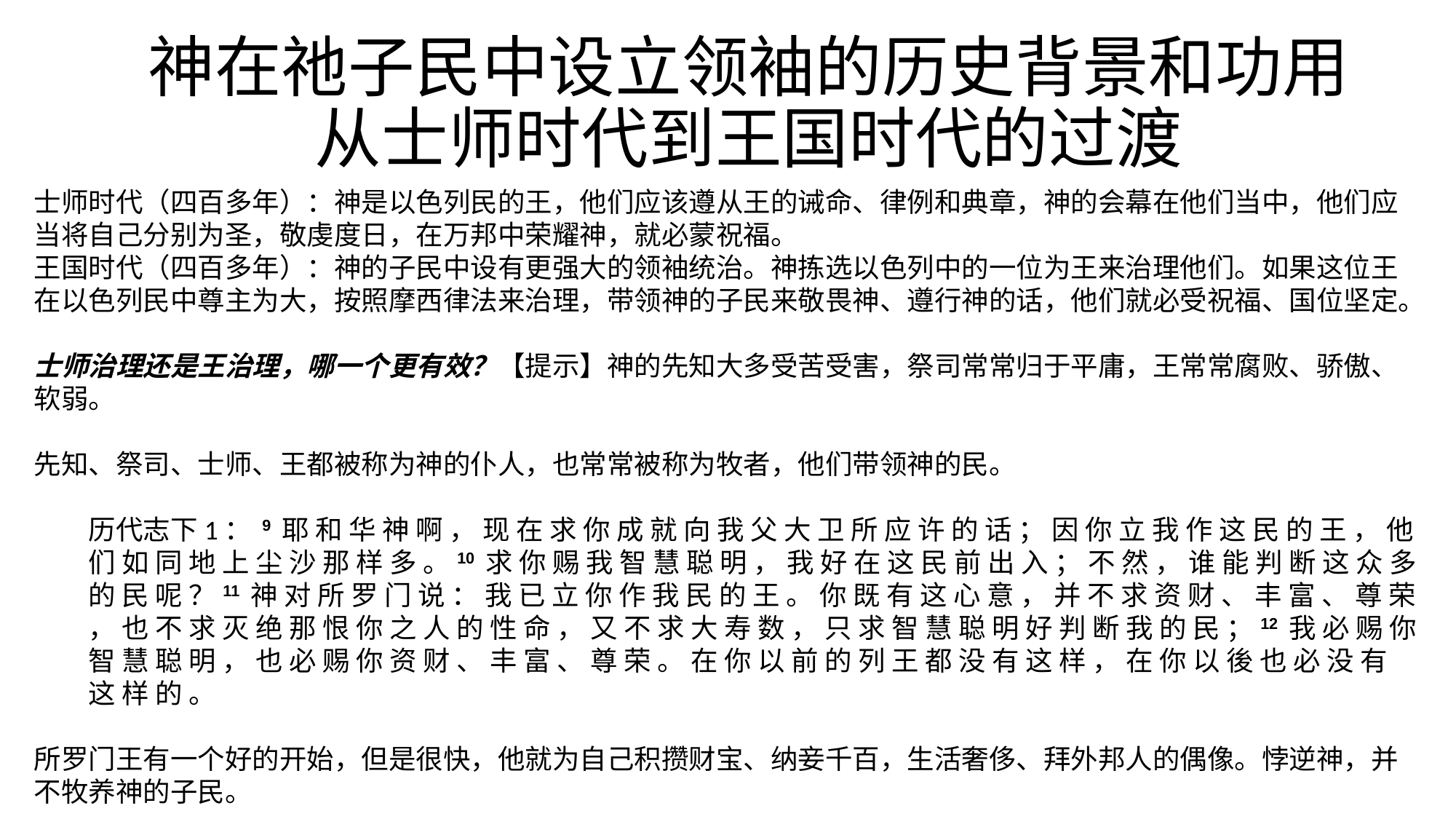

# 神在祂子民中设立领袖的历史背景和功用 从士师时代到王国时代的过渡
士师时代（四百多年）：神是以色列民的王，他们应该遵从王的诫命、律例和典章，神的会幕在他们当中，他们应当将自己分别为圣，敬虔度日，在万邦中荣耀神，就必蒙祝福。
王国时代（四百多年）：神的子民中设有更强大的领袖统治。神拣选以色列中的一位为王来治理他们。如果这位王在以色列民中尊主为大，按照摩西律法来治理，带领神的子民来敬畏神、遵行神的话，他们就必受祝福、国位坚定。

士师治理还是王治理，哪一个更有效？【提示】神的先知大多受苦受害，祭司常常归于平庸，王常常腐败、骄傲、软弱。

先知、祭司、士师、王都被称为神的仆人，也常常被称为牧者，他们带领神的民。

历代志下1： 9 耶 和 华 神 啊 ， 现 在 求 你 成 就 向 我 父 大 卫 所 应 许 的 话 ； 因 你 立 我 作 这 民 的 王 ， 他 们 如 同 地 上 尘 沙 那 样 多 。10 求 你 赐 我 智 慧 聪 明 ， 我 好 在 这 民 前 出 入 ； 不 然 ， 谁 能 判 断 这 众 多 的 民 呢 ？11 神 对 所 罗 门 说 ： 我 已 立 你 作 我 民 的 王 。 你 既 有 这 心 意 ， 并 不 求 资 财 、 丰 富 、 尊 荣 ， 也 不 求 灭 绝 那 恨 你 之 人 的 性 命 ， 又 不 求 大 寿 数 ， 只 求 智 慧 聪 明 好 判 断 我 的 民 ；12 我 必 赐 你 智 慧 聪 明 ， 也 必 赐 你 资 财 、 丰 富 、 尊 荣 。 在 你 以 前 的 列 王 都 没 有 这 样 ， 在 你 以 後 也 必 没 有 这 样 的 。

所罗门王有一个好的开始，但是很快，他就为自己积攒财宝、纳妾千百，生活奢侈、拜外邦人的偶像。悖逆神，并不牧养神的子民。